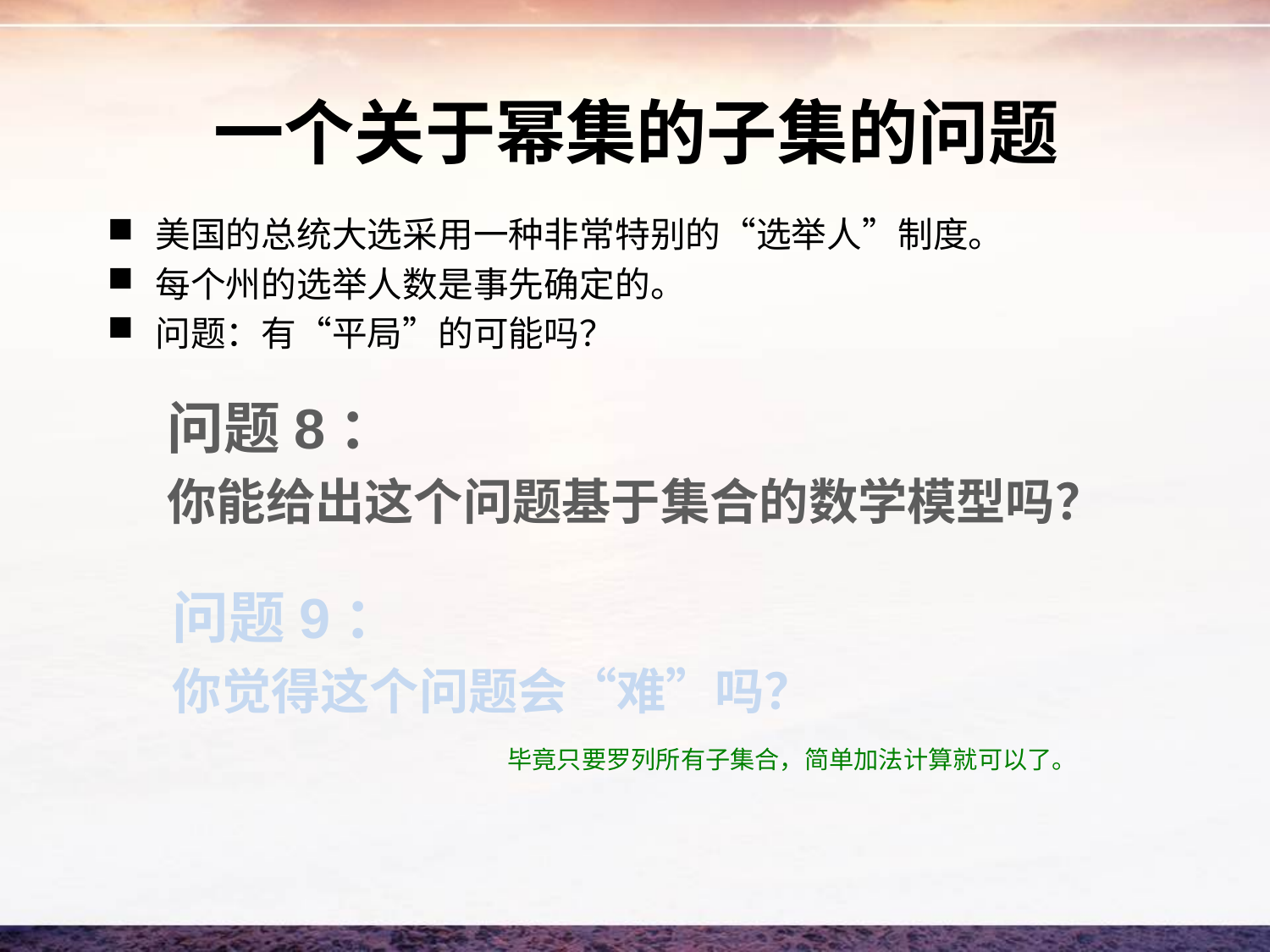

# 一个关于幂集的子集的问题
美国的总统大选采用一种非常特别的“选举人”制度。
每个州的选举人数是事先确定的。
问题：有“平局”的可能吗？
问题8：
你能给出这个问题基于集合的数学模型吗？
问题9：
你觉得这个问题会“难”吗？
毕竟只要罗列所有子集合，简单加法计算就可以了。